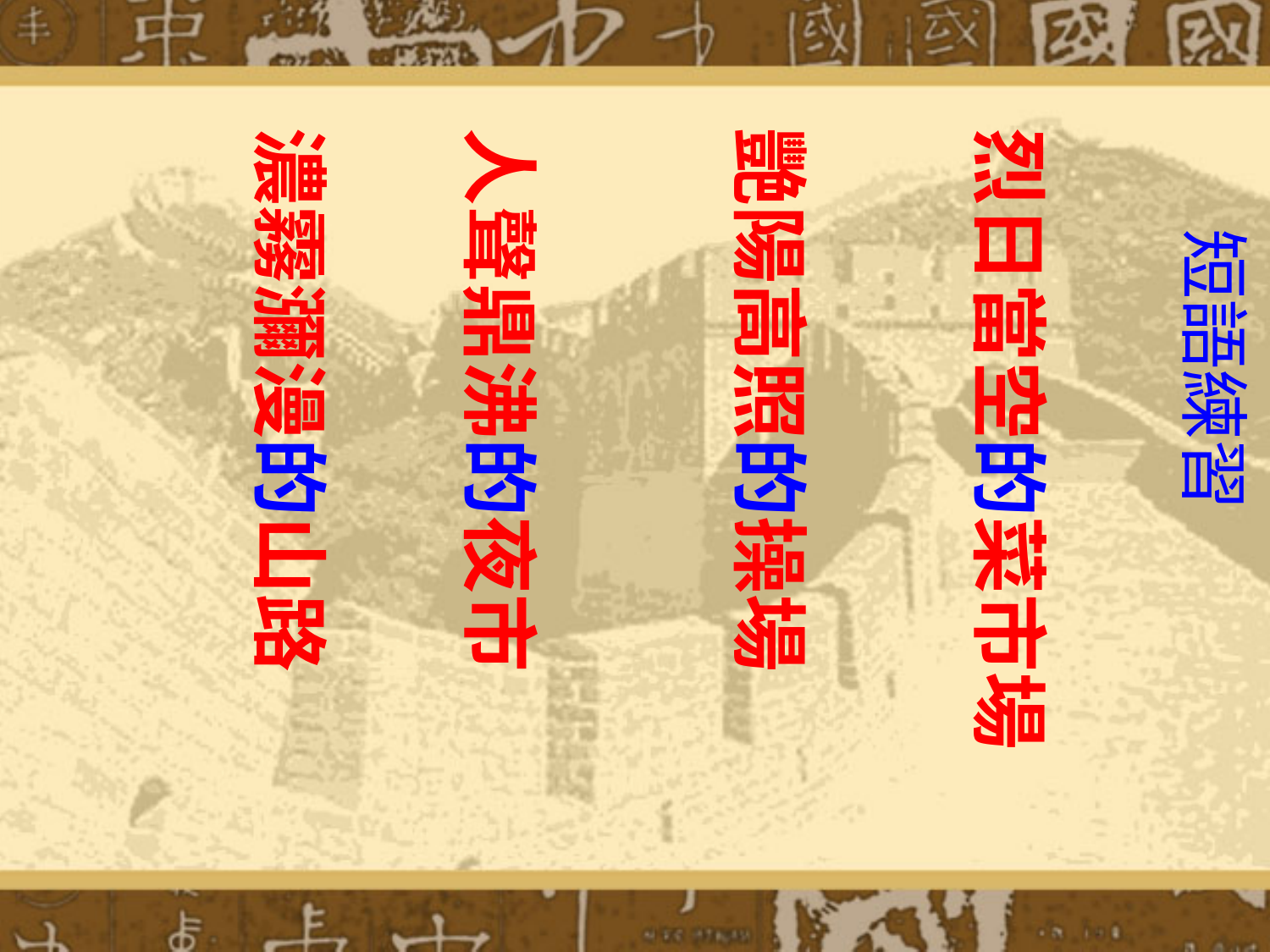

烈日當空的菜市場
濃霧瀰漫的山路
人聲鼎沸的夜市
艷陽高照的操場
短語練習